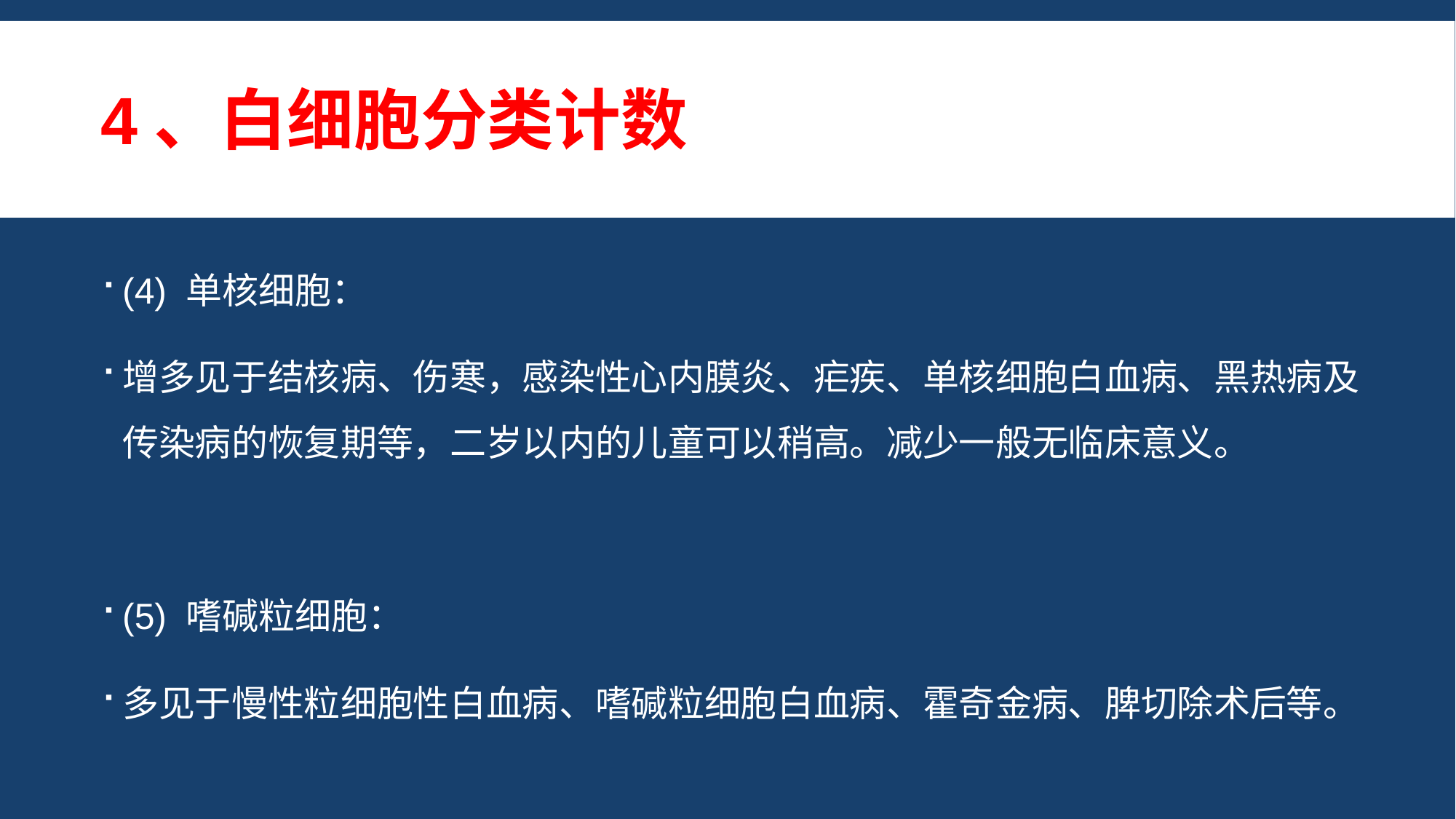

# 4、白细胞分类计数
(4) 单核细胞：
增多见于结核病、伤寒，感染性心内膜炎、疟疾、单核细胞白血病、黑热病及传染病的恢复期等，二岁以内的儿童可以稍高。减少一般无临床意义。

(5) 嗜碱粒细胞：
多见于慢性粒细胞性白血病、嗜碱粒细胞白血病、霍奇金病、脾切除术后等。